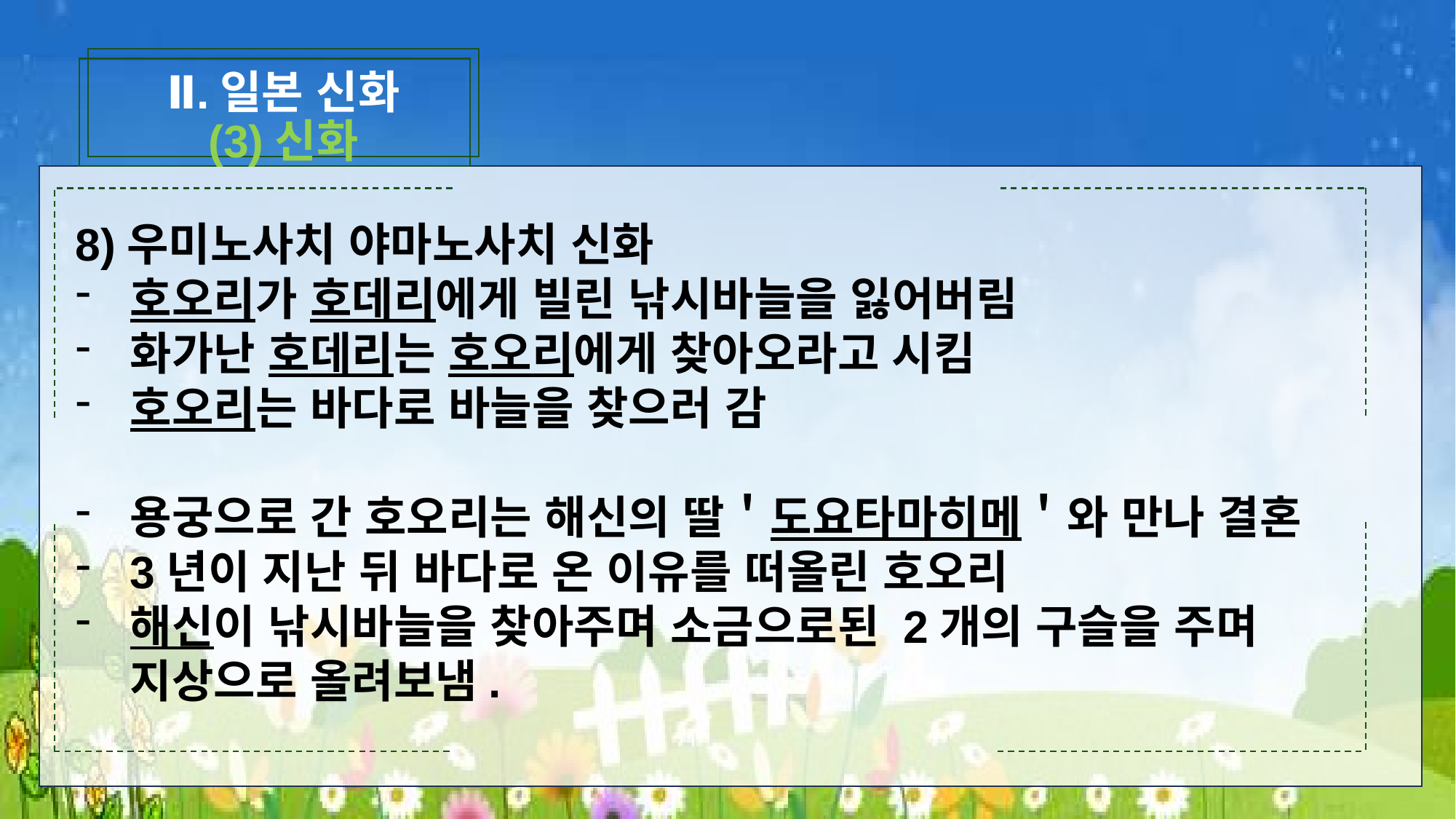

Ⅱ.일본 신화
(3)신화

8)우미노사치 야마노사치 신화
호오리가 호데리에게 빌린 낚시바늘을 잃어버림
화가난 호데리는 호오리에게 찾아오라고 시킴
호오리는 바다로 바늘을 찾으러 감

용궁으로 간 호오리는 해신의 딸＇도요타마히메＇와 만나 결혼
3년이 지난 뒤 바다로 온 이유를 떠올린 호오리
해신이 낚시바늘을 찾아주며 소금으로된 2개의 구슬을 주며 지상으로 올려보냄.